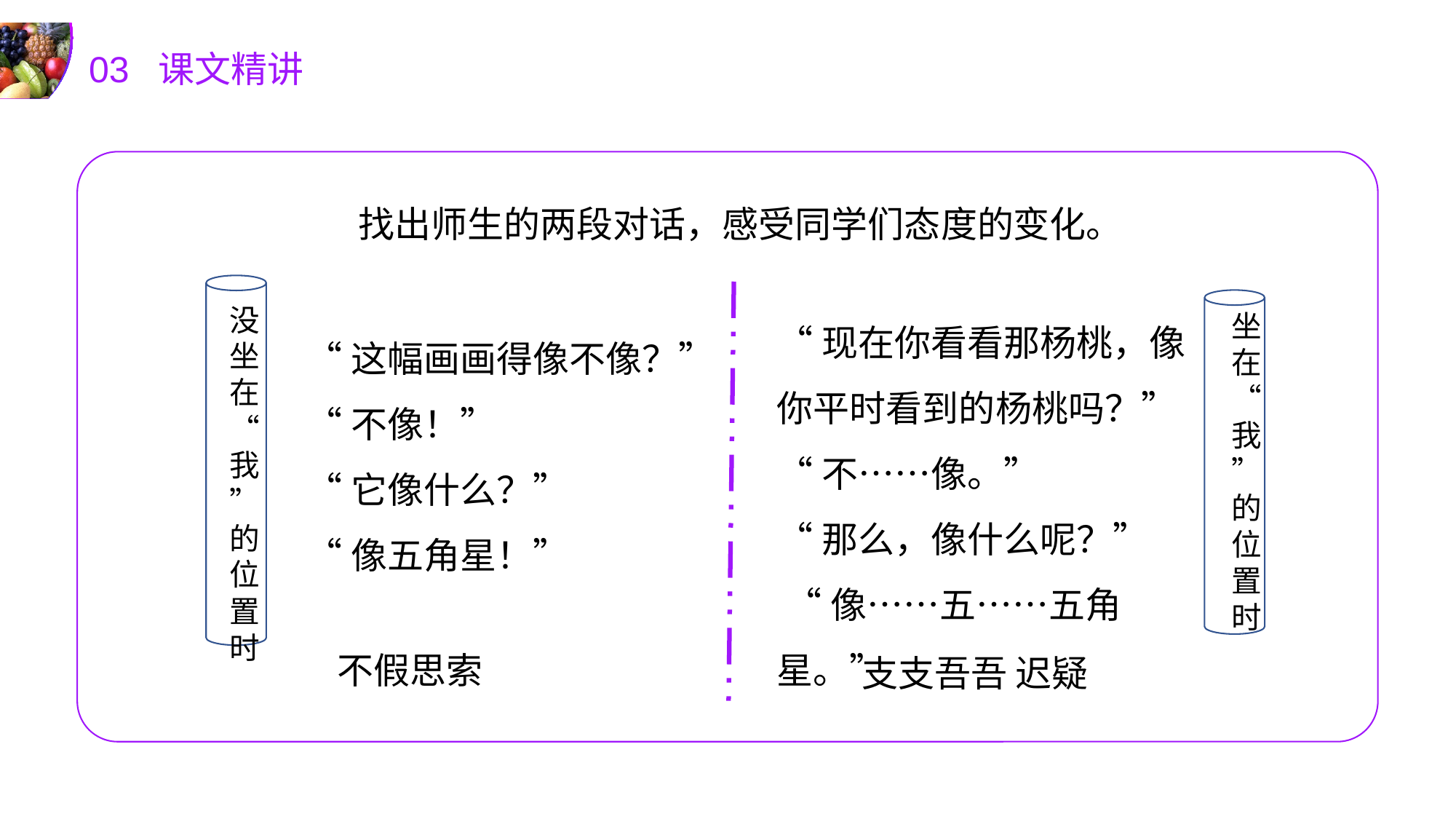

03  课文精讲
找出师生的两段对话，感受同学们态度的变化。

没坐在“我”的位置时

坐在“我”的位置时
“现在你看看那杨桃，像你平时看到的杨桃吗？”
“不……像。”
“那么，像什么呢？”
 “像……五……五角星。”
“这幅画画得像不像？”
“不像！”
“它像什么？”
“像五角星！”
不假思索
支支吾吾 迟疑